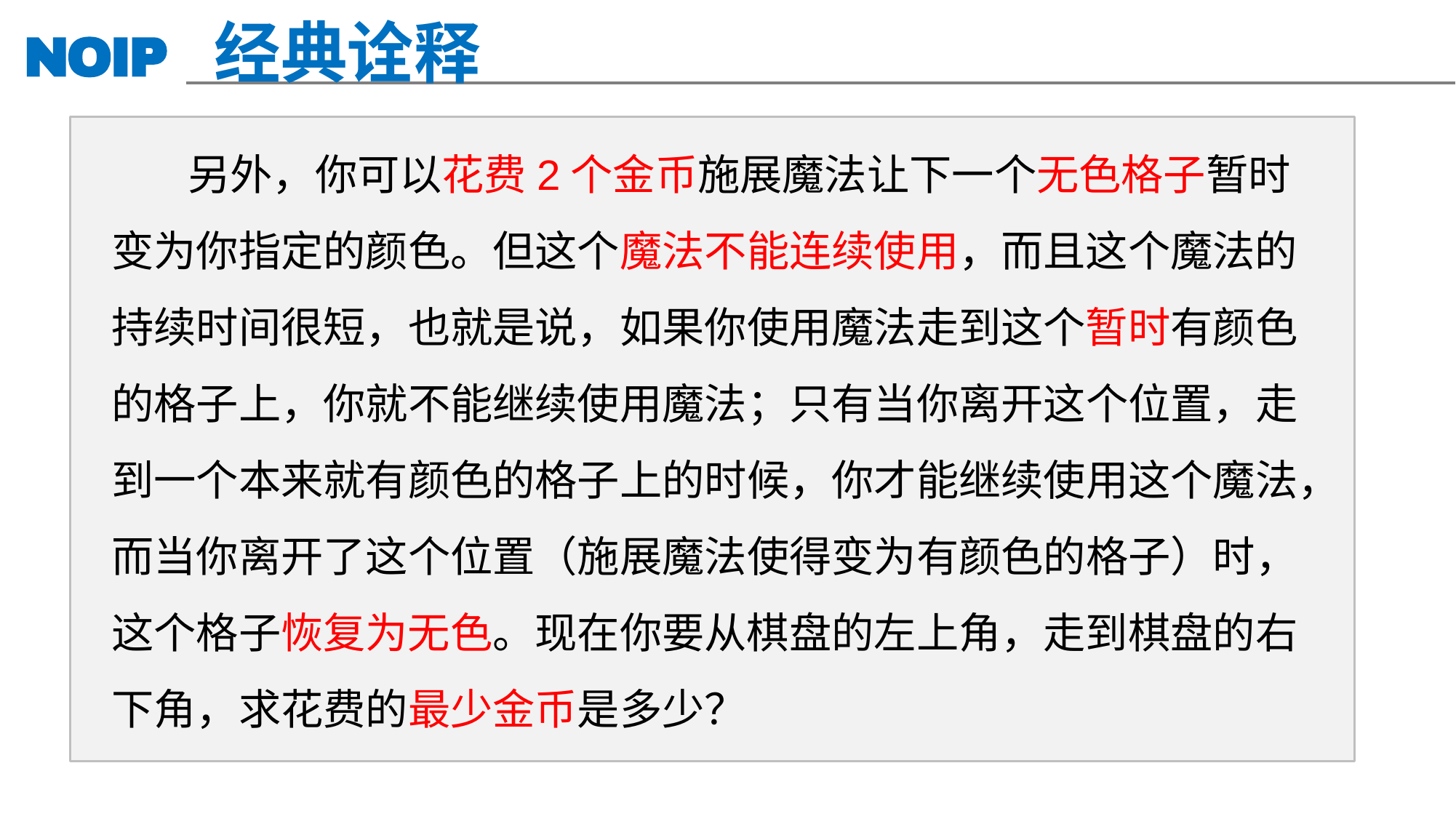

经典诠释

       另外，你可以花费2个金币施展魔法让下一个无色格子暂时变为你指定的颜色。但这个魔法不能连续使用，而且这个魔法的持续时间很短，也就是说，如果你使用魔法走到这个暂时有颜色的格子上，你就不能继续使用魔法；只有当你离开这个位置，走到一个本来就有颜色的格子上的时候，你才能继续使用这个魔法，而当你离开了这个位置（施展魔法使得变为有颜色的格子）时，这个格子恢复为无色。现在你要从棋盘的左上角，走到棋盘的右下角，求花费的最少金币是多少？